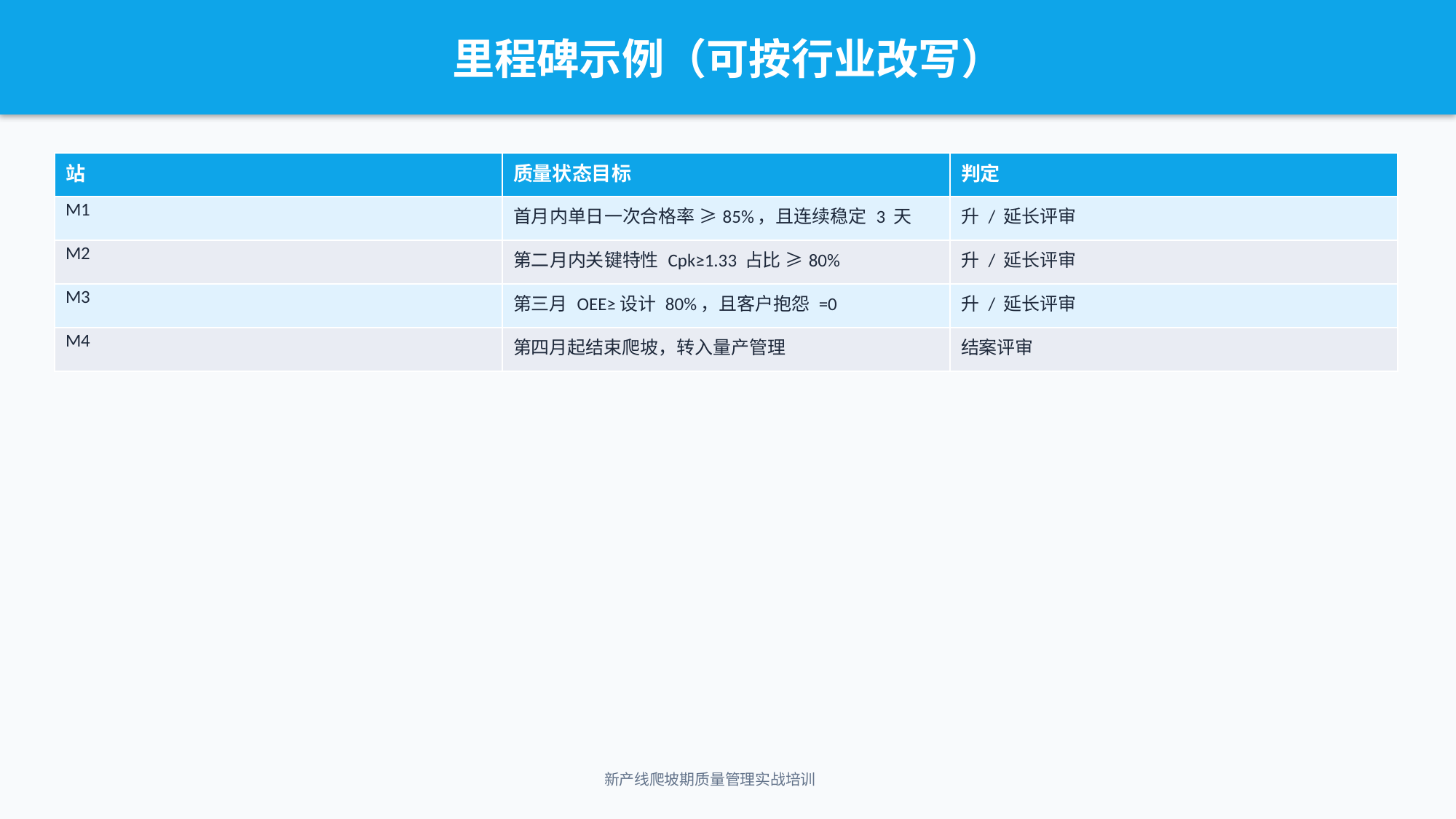

里程碑示例（可按行业改写）
| 站 | 质量状态目标 | 判定 |
| --- | --- | --- |
| M1 | 首月内单日一次合格率 ≥85%，且连续稳定 3 天 | 升 / 延长评审 |
| M2 | 第二月内关键特性 Cpk≥1.33 占比 ≥80% | 升 / 延长评审 |
| M3 | 第三月 OEE≥设计 80%，且客户抱怨 =0 | 升 / 延长评审 |
| M4 | 第四月起结束爬坡，转入量产管理 | 结案评审 |
新产线爬坡期质量管理实战培训